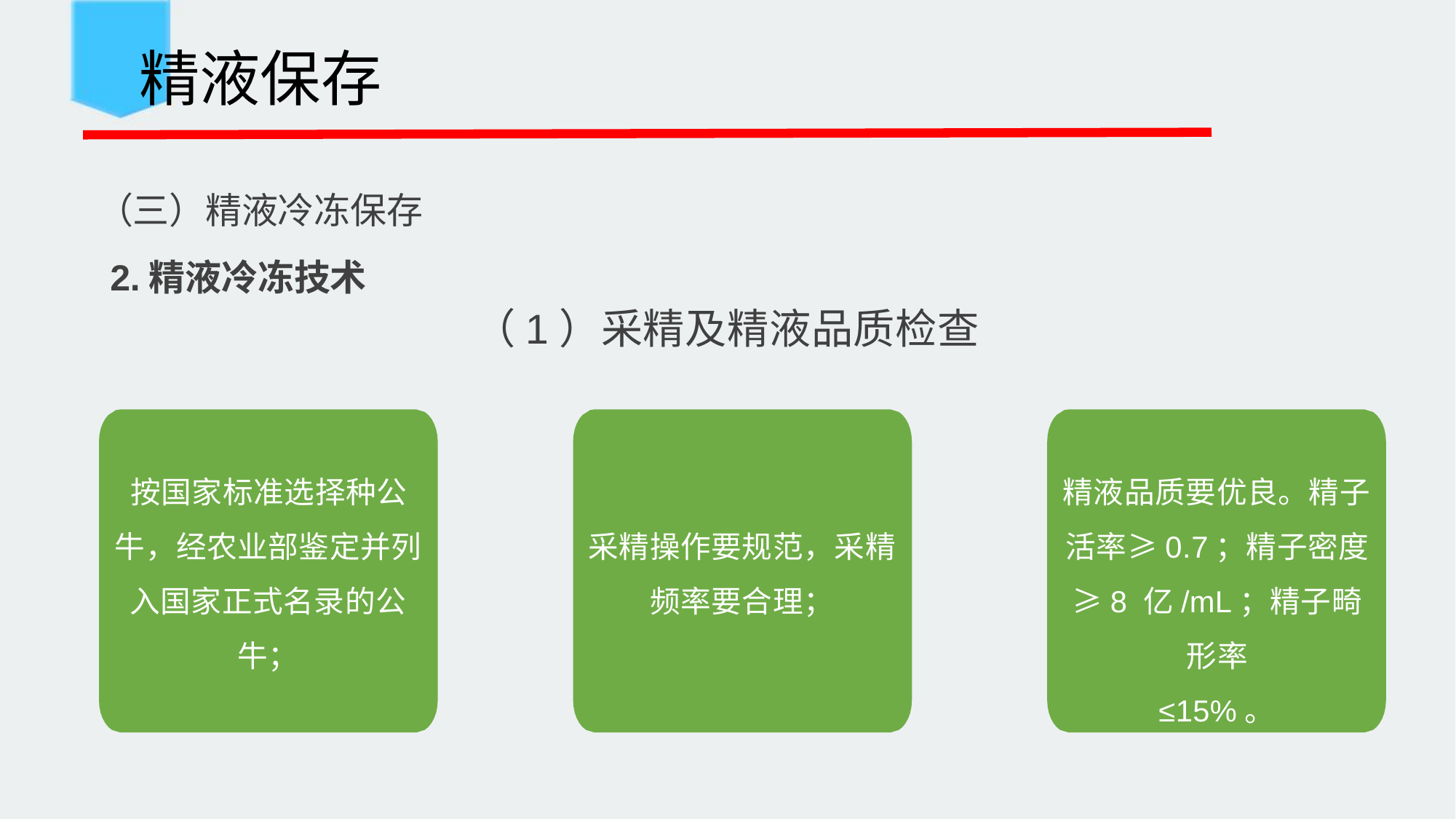

精液保存
 （三）精液冷冻保存
   2.精液冷冻技术

（1）采精及精液品质检查

按国家标准选择种公 牛，经农业部鉴定并列 入国家正式名录的公 牛；
精液品质要优良。精子 活率≥0.7；精子密度≥8 亿/mL；精子畸形率
≤15%。
采精操作要规范，采精 频率要合理；